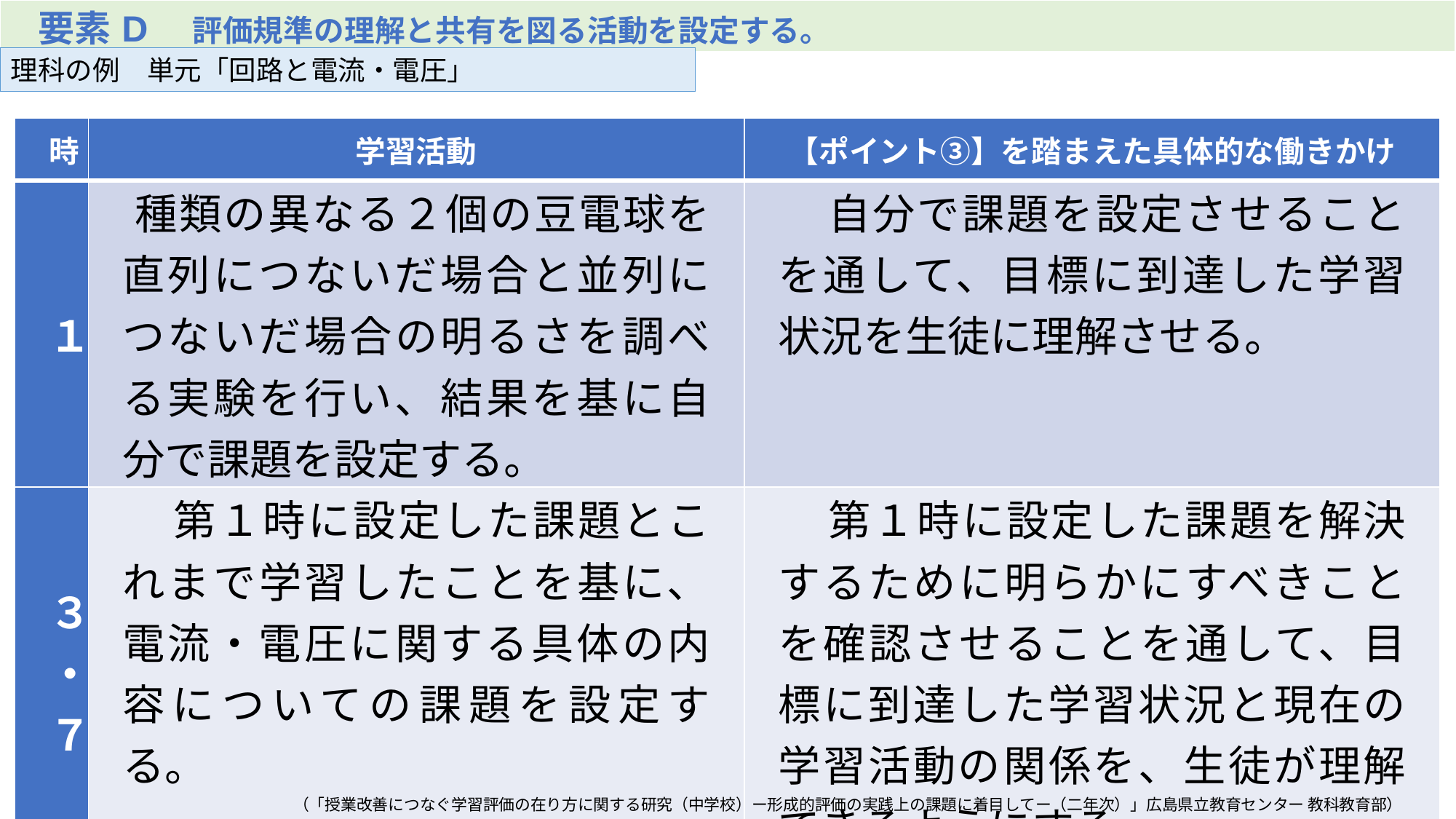

| 要素D　評価規準の理解と共有を図る活動を設定する。 |
| --- |
理科の例　単元「回路と電流・電圧」
| 時 | 学習活動 | 【ポイント③】を踏まえた具体的な働きかけ |
| --- | --- | --- |
| １ | 種類の異なる２個の豆電球を直列につないだ場合と並列につないだ場合の明るさを調べる実験を行い、結果を基に自分で課題を設定する。 | 自分で課題を設定させることを通して、目標に到達した学習状況を生徒に理解させる。 |
| ３ ・ ７ | 第１時に設定した課題とこれまで学習したことを基に、電流・電圧に関する具体の内容についての課題を設定する。 | 第１時に設定した課題を解決するために明らかにすべきことを確認させることを通して、目標に到達した学習状況と現在の学習活動の関係を、生徒が理解できるようにする。 |
（「授業改善につなぐ学習評価の在り方に関する研究（中学校）ー形成的評価の実践上の課題に着目してー（二年次）」広島県立教育センター 教科教育部）